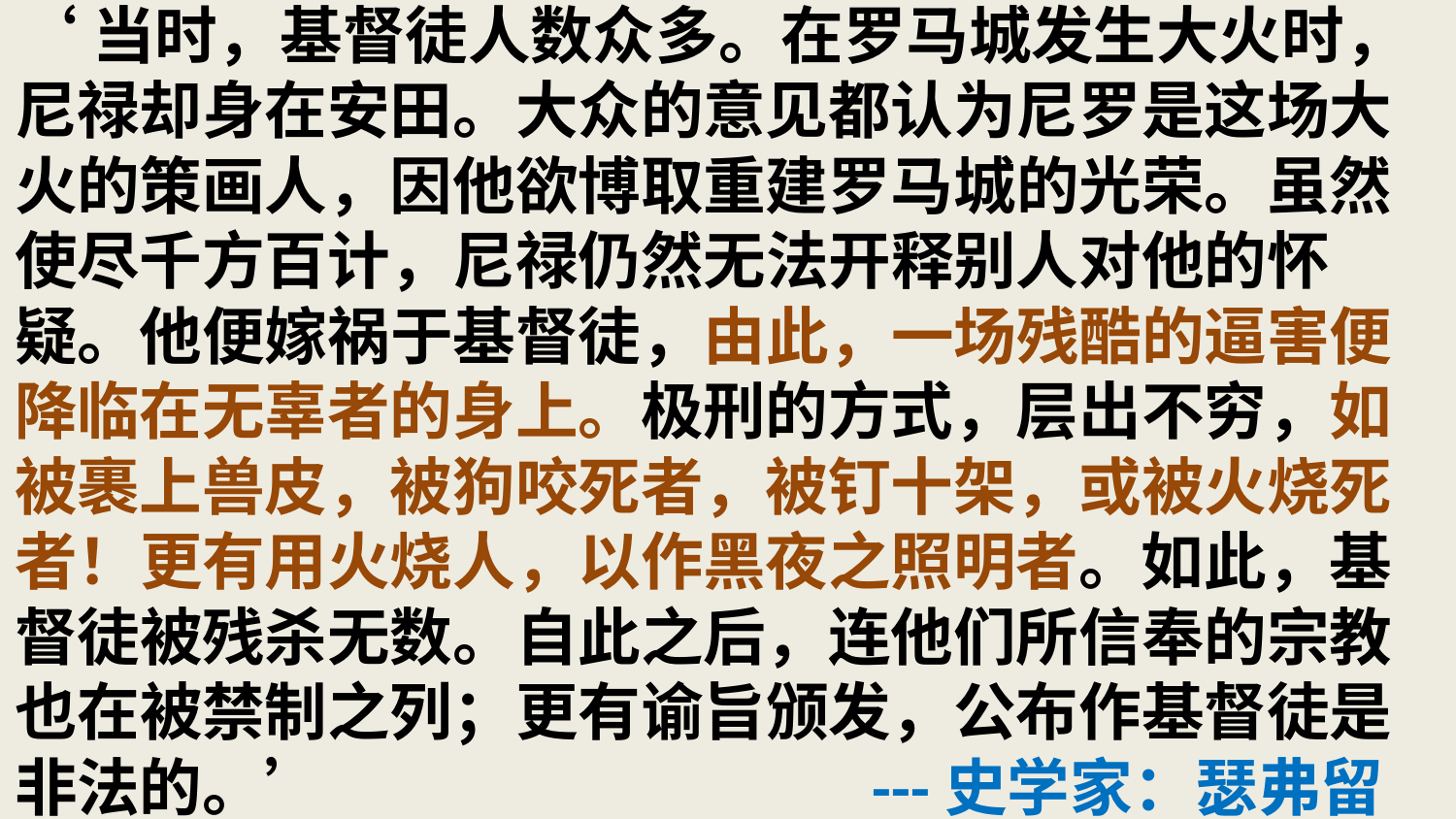

# ‘当时，基督徒人数众多。在罗马城发生大火时，尼禄却身在安田。大众的意见都认为尼罗是这场大火的策画人，因他欲博取重建罗马城的光荣。虽然使尽千方百计，尼禄仍然无法开释别人对他的怀疑。他便嫁祸于基督徒，由此，一场残酷的逼害便降临在无辜者的身上。极刑的方式，层出不穷，如被裹上兽皮，被狗咬死者，被钉十架，或被火烧死者！更有用火烧人，以作黑夜之照明者。如此，基督徒被残杀无数。自此之后，连他们所信奉的宗教也在被禁制之列；更有谕旨颁发，公布作基督徒是非法的。’                                     ---史学家：瑟弗留